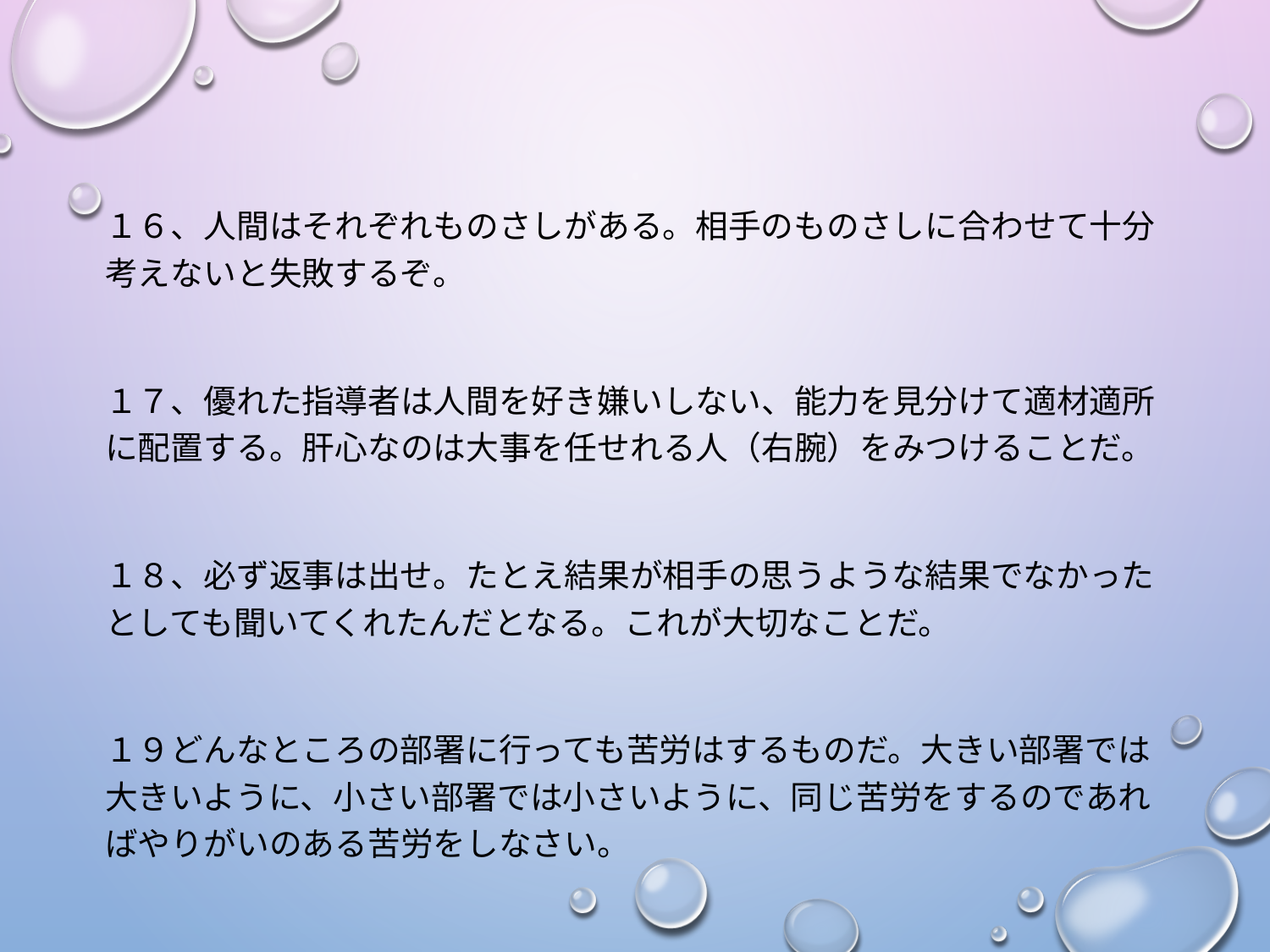

１６、人間はそれぞれものさしがある。相手のものさしに合わせて十分考えないと失敗するぞ。

１７、優れた指導者は人間を好き嫌いしない、能力を見分けて適材適所に配置する。肝心なのは大事を任せれる人（右腕）をみつけることだ。

１８、必ず返事は出せ。たとえ結果が相手の思うような結果でなかったとしても聞いてくれたんだとなる。これが大切なことだ。

１９どんなところの部署に行っても苦労はするものだ。大きい部署では大きいように、小さい部署では小さいように、同じ苦労をするのであればやりがいのある苦労をしなさい。